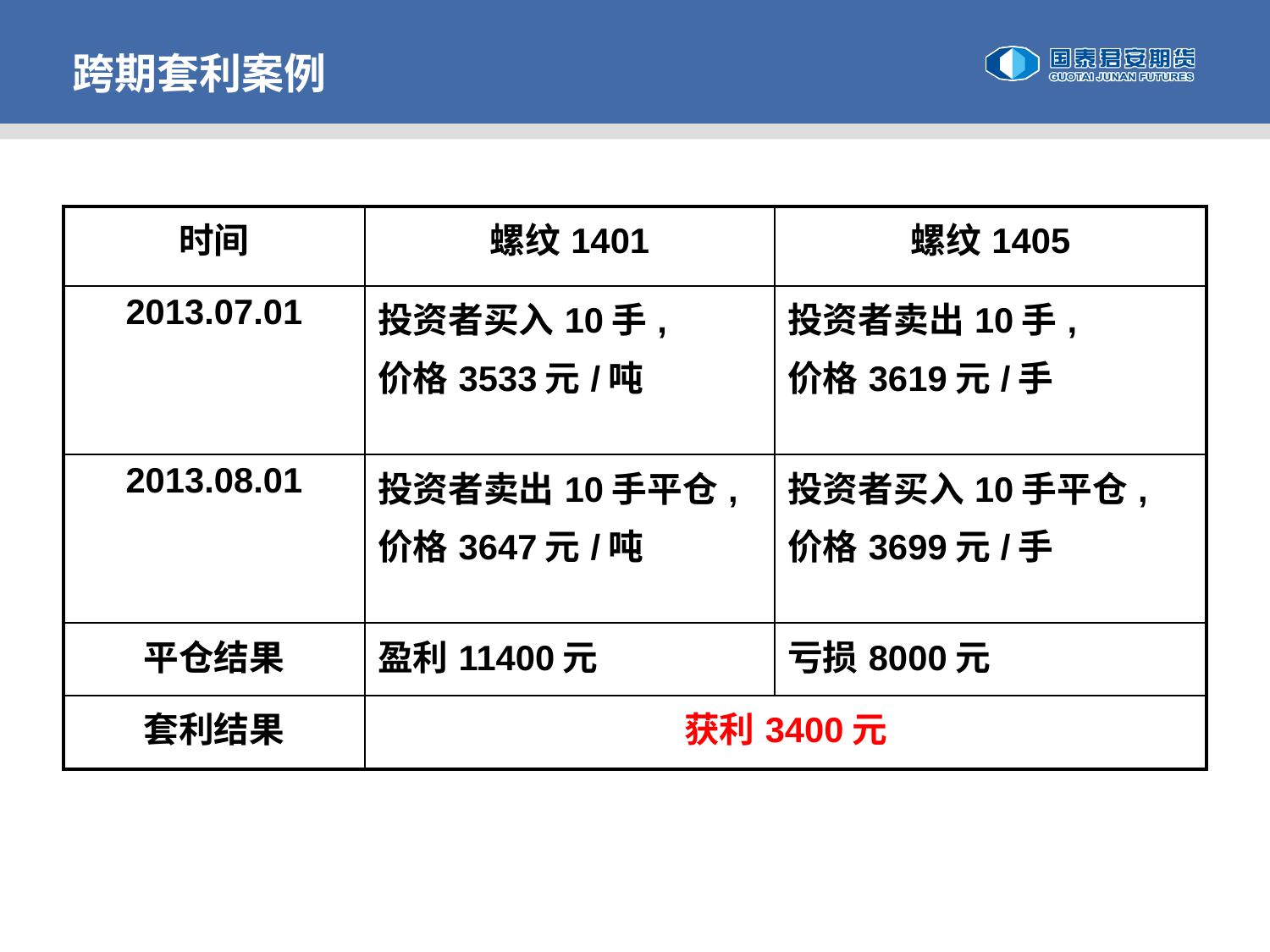

跨期套利案例
| 时间 | 螺纹1401 | 螺纹1405 |
| --- | --- | --- |
| 2013.07.01 | 投资者买入10手, 价格3533元/吨 | 投资者卖出10手, 价格3619元/手 |
| 2013.08.01 | 投资者卖出10手平仓, 价格3647元/吨 | 投资者买入10手平仓, 价格3699元/手 |
| 平仓结果 | 盈利11400元 | 亏损8000元 |
| 套利结果 | 获利3400元 |  |